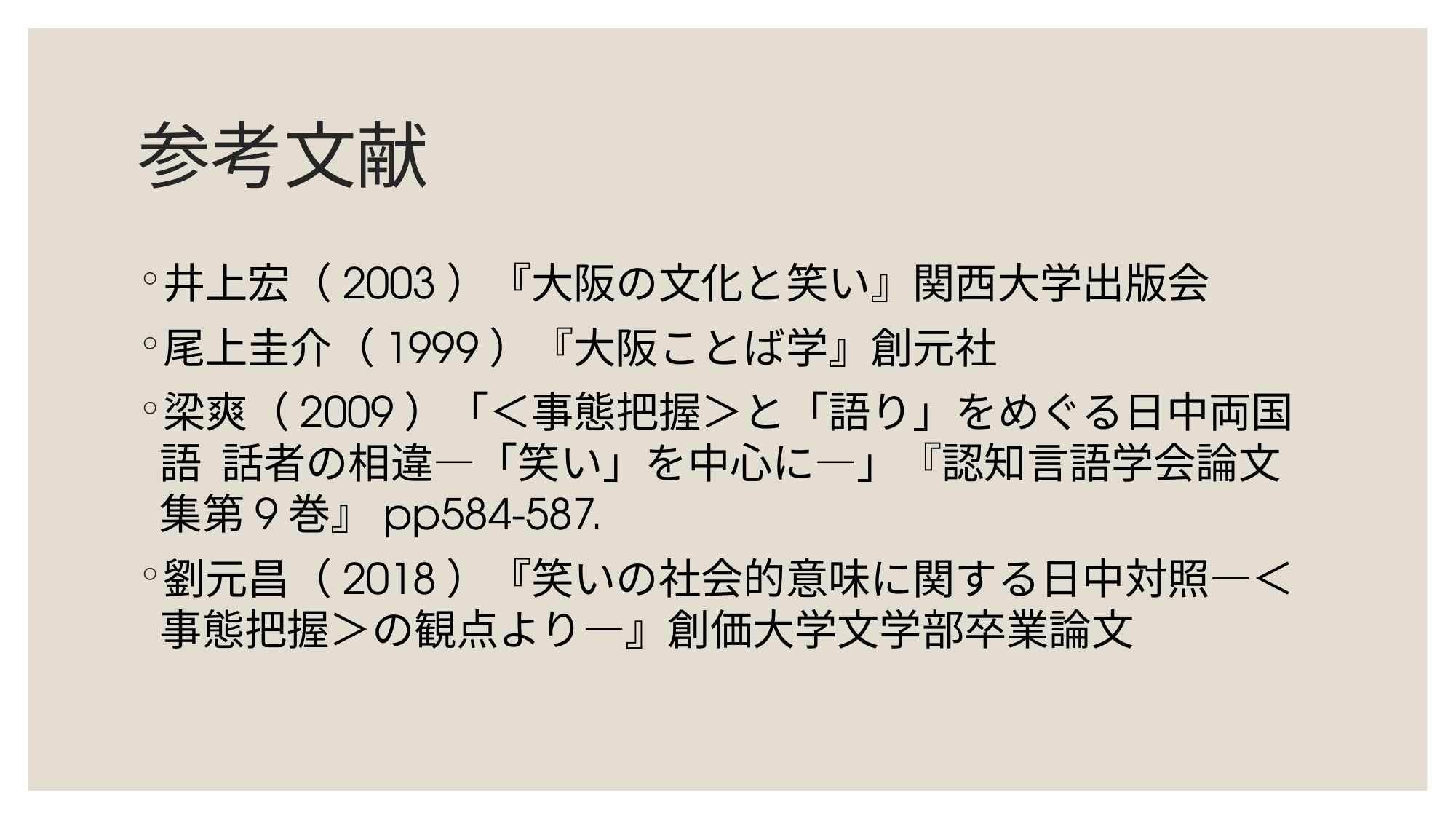

# 参考文献
井上宏（2003）『大阪の文化と笑い』関西大学出版会
尾上圭介（1999）『大阪ことば学』創元社
梁爽（2009）「＜事態把握＞と「語り」をめぐる日中両国語  話者の相違―「笑い」を中心に―」『認知言語学会論文集第9巻』pp584-587.
劉元昌（2018）『笑いの社会的意味に関する日中対照―＜事態把握＞の観点より―』創価大学文学部卒業論文